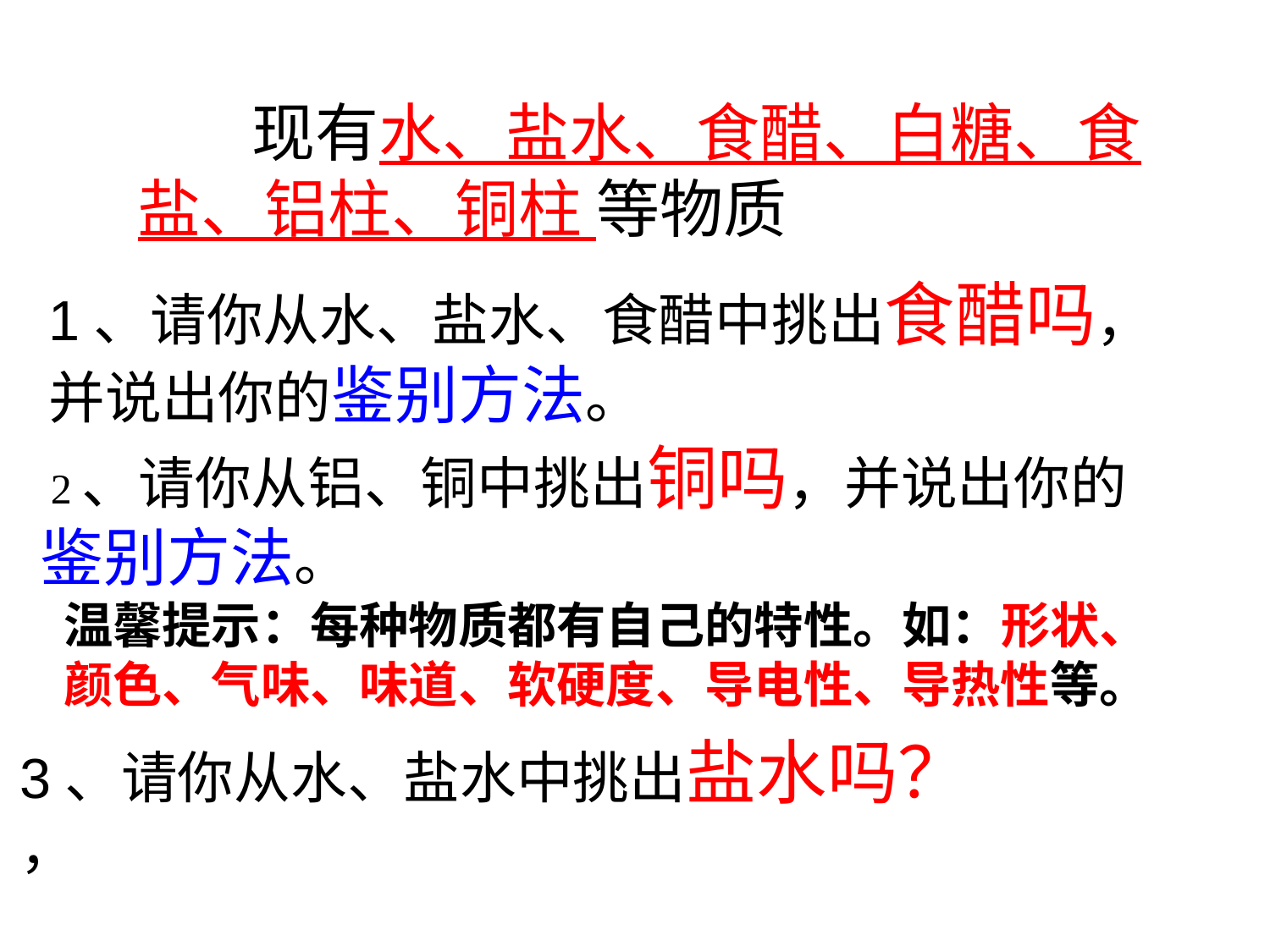

现有水、盐水、食醋、白糖、食盐、铝柱、铜柱 等物质
1、请你从水、盐水、食醋中挑出食醋吗，
并说出你的鉴别方法。
 2、请你从铝、铜中挑出铜吗，并说出你的鉴别方法。
温馨提示：每种物质都有自己的特性。如：形状、颜色、气味、味道、软硬度、导电性、导热性等。
3、请你从水、盐水中挑出盐水吗？
，